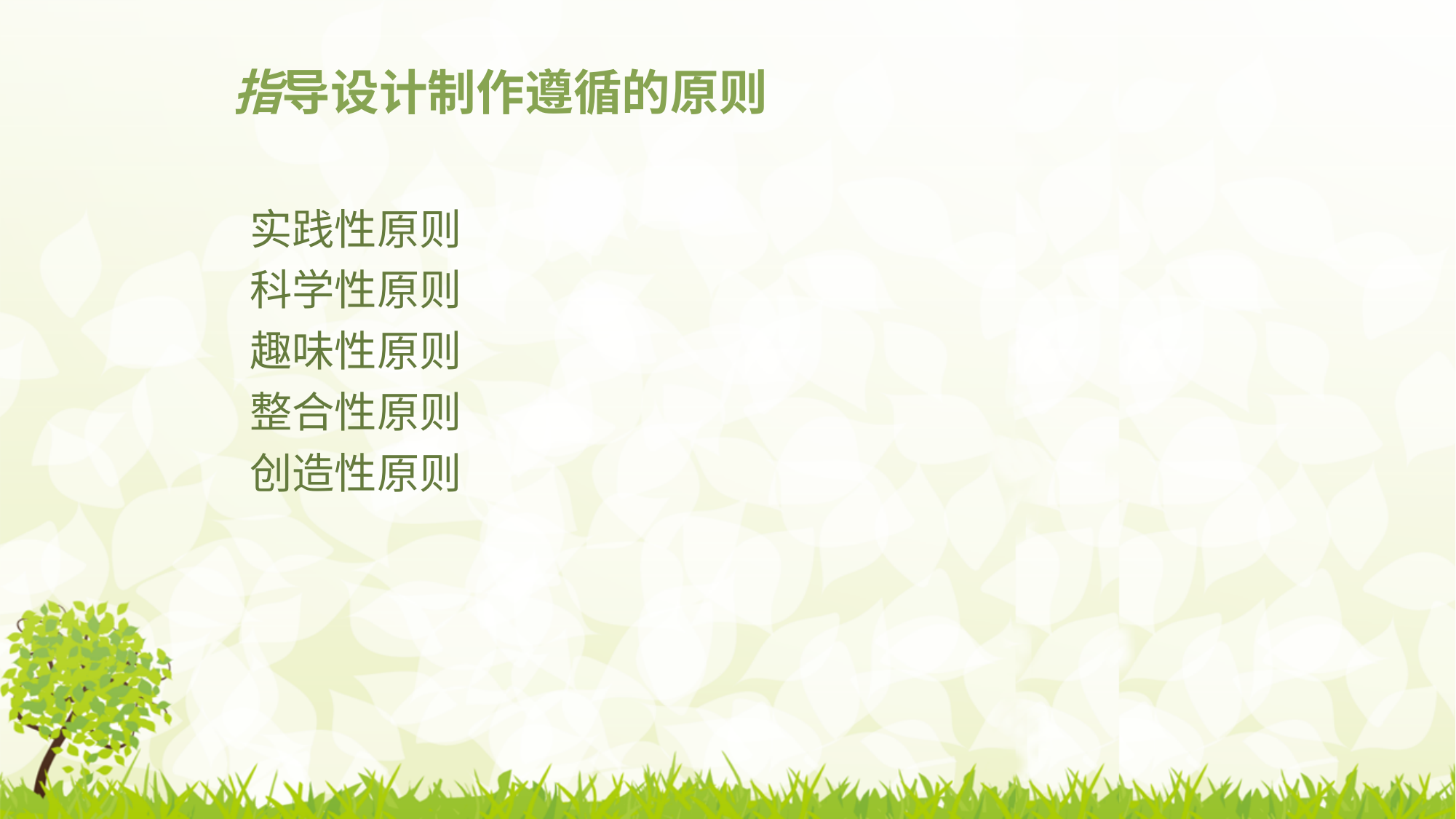

# 指导设计制作遵循的原则
            实践性原则
            科学性原则
            趣味性原则
            整合性原则
            创造性原则